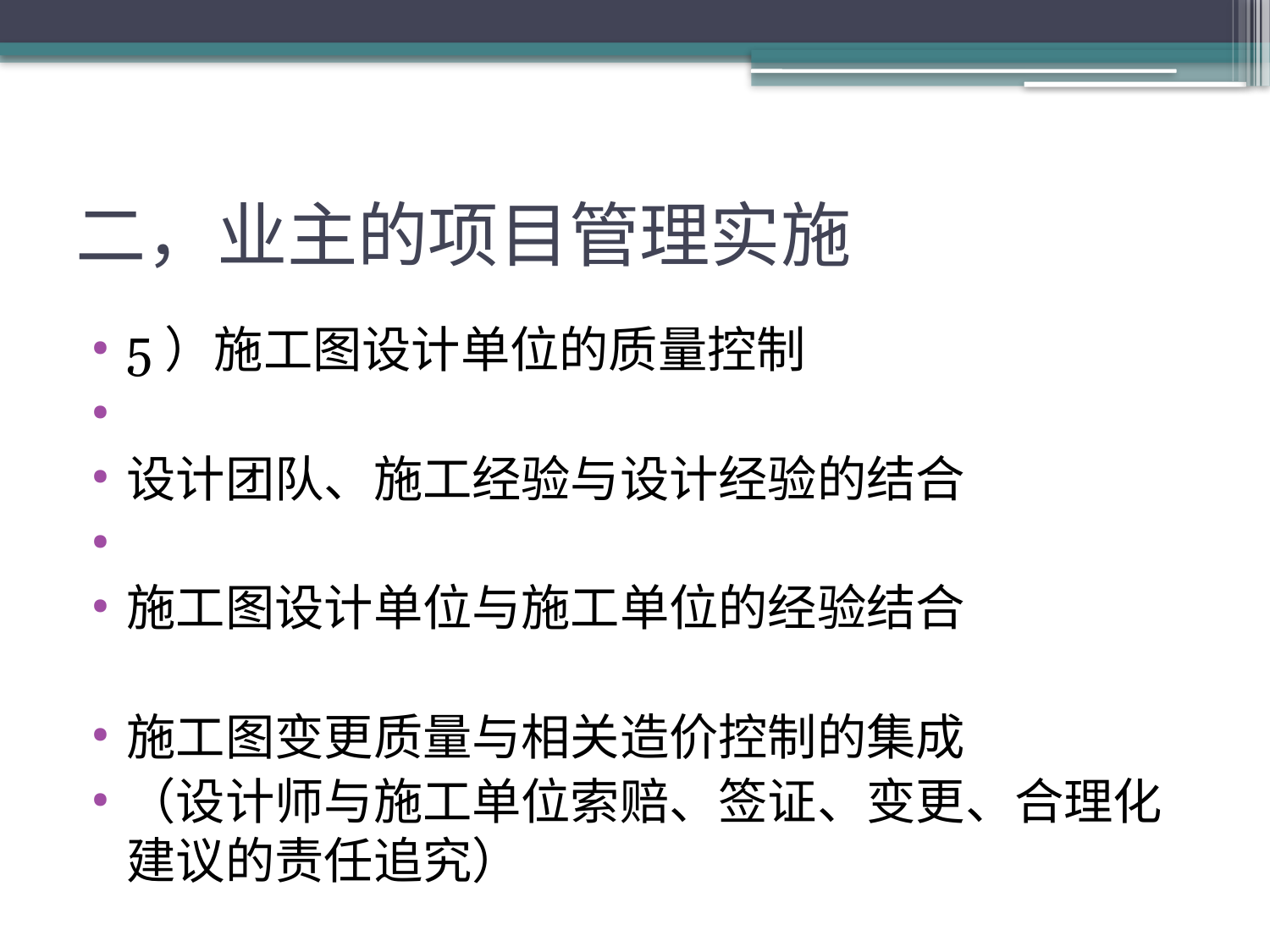

# 二，业主的项目管理实施
5）施工图设计单位的质量控制

设计团队、施工经验与设计经验的结合

施工图设计单位与施工单位的经验结合

施工图变更质量与相关造价控制的集成
（设计师与施工单位索赔、签证、变更、合理化建议的责任追究）